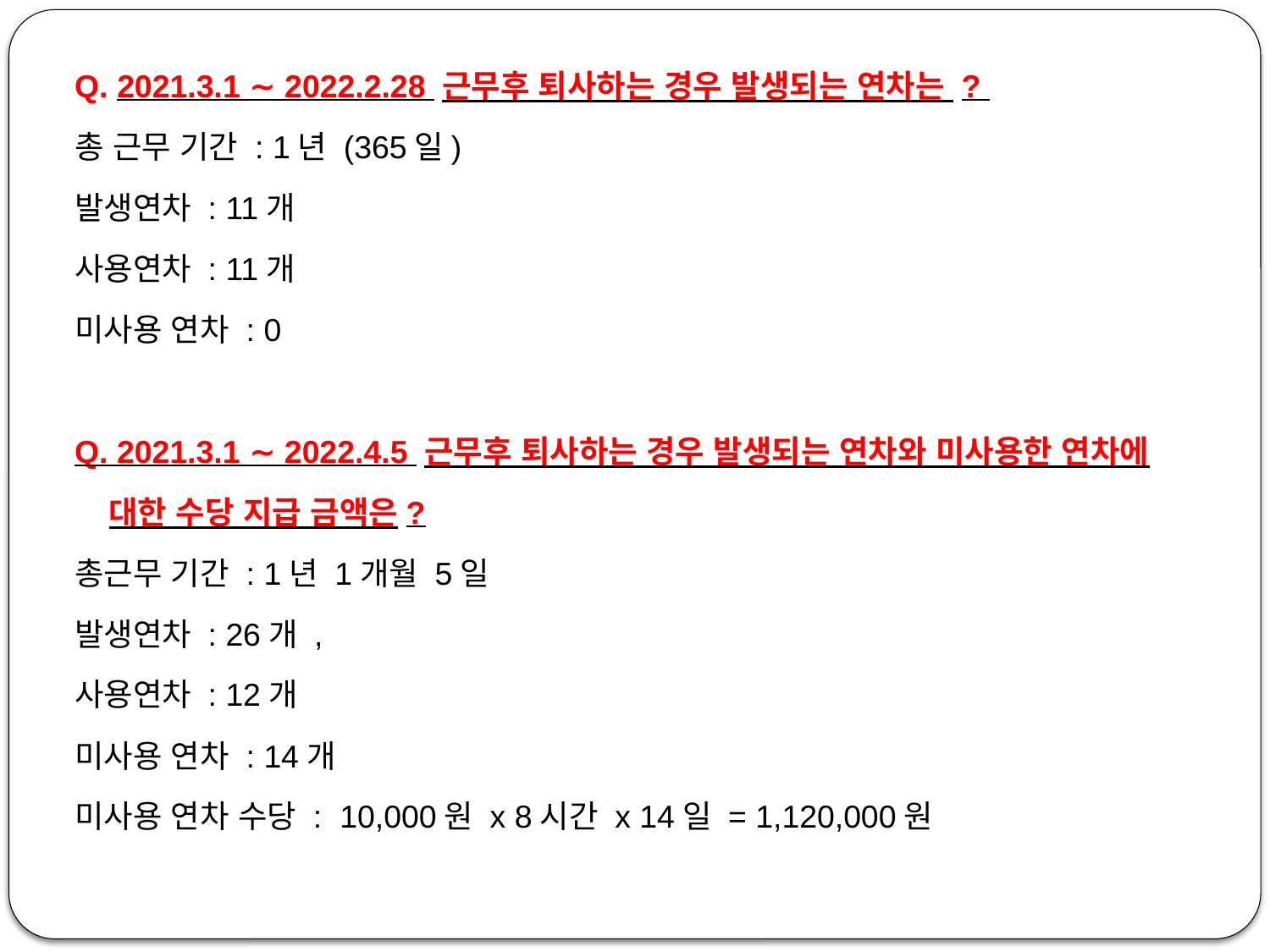

Q. 2021.3.1 ∼ 2022.2.28 근무후 퇴사하는 경우 발생되는 연차는 ?
총 근무 기간 : 1년 (365일)
발생연차 : 11개
사용연차 : 11개
미사용 연차 : 0

Q. 2021.3.1 ∼ 2022.4.5 근무후 퇴사하는 경우 발생되는 연차와 미사용한 연차에
   대한 수당 지급 금액은?
총근무 기간 : 1년 1개월 5일
발생연차 : 26개 ,
사용연차 : 12개
미사용 연차 : 14개
미사용 연차 수당 :  10,000원 x 8시간 x 14일 = 1,120,000원